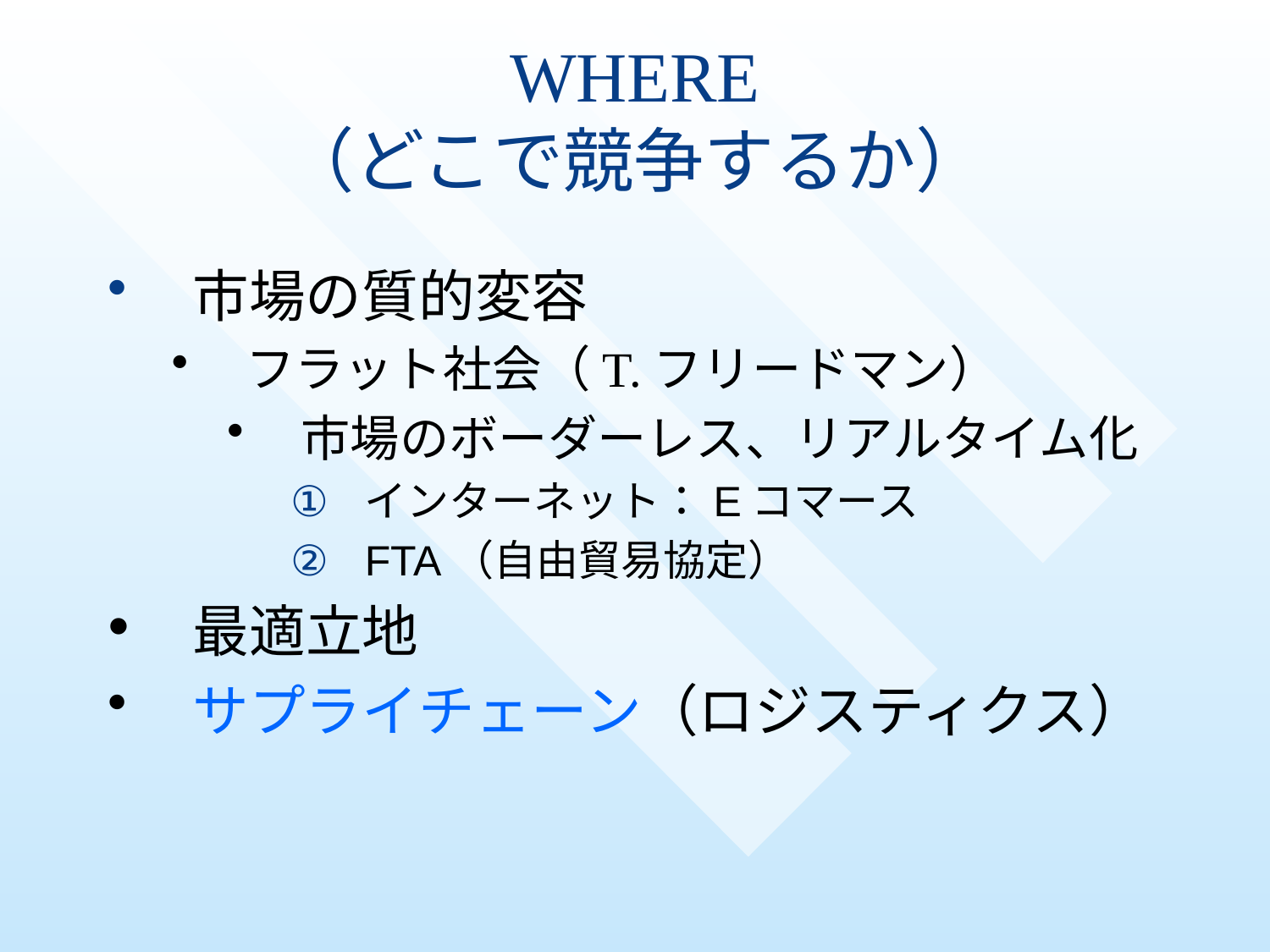

# WHERE （どこで競争するか）
市場の質的変容
フラット社会（T.フリードマン）
市場のボーダーレス、リアルタイム化
インターネット：Eコマース
FTA（自由貿易協定）
最適立地
サプライチェーン（ロジスティクス）